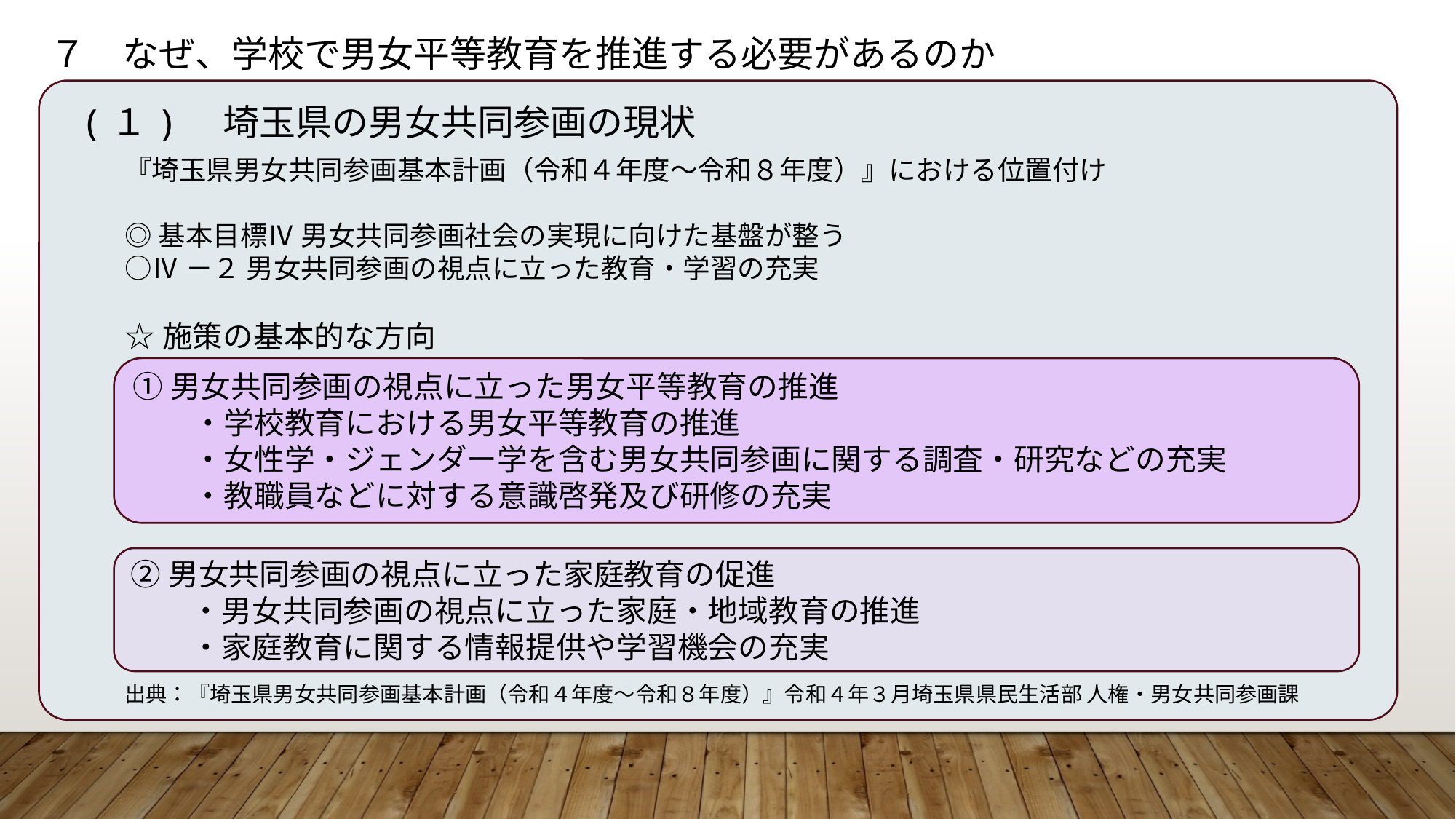

７　なぜ、学校で男女平等教育を推進する必要があるのか

(１)　埼玉県の男女共同参画の現状
『埼玉県男女共同参画基本計画（令和４年度～令和８年度）』における位置付け

◎基本目標Ⅳ 男女共同参画社会の実現に向けた基盤が整う
○Ⅳ－２ 男女共同参画の視点に立った教育・学習の充実

☆施策の基本的な方向

出典：『埼玉県男女共同参画基本計画（令和４年度～令和８年度）』令和４年３月埼玉県県民生活部 人権・男女共同参画課
①男女共同参画の視点に立った男女平等教育の推進
　　・学校教育における男女平等教育の推進
　　・女性学・ジェンダー学を含む男女共同参画に関する調査・研究などの充実
　　・教職員などに対する意識啓発及び研修の充実
②男女共同参画の視点に立った家庭教育の促進
　　・男女共同参画の視点に立った家庭・地域教育の推進
　　・家庭教育に関する情報提供や学習機会の充実